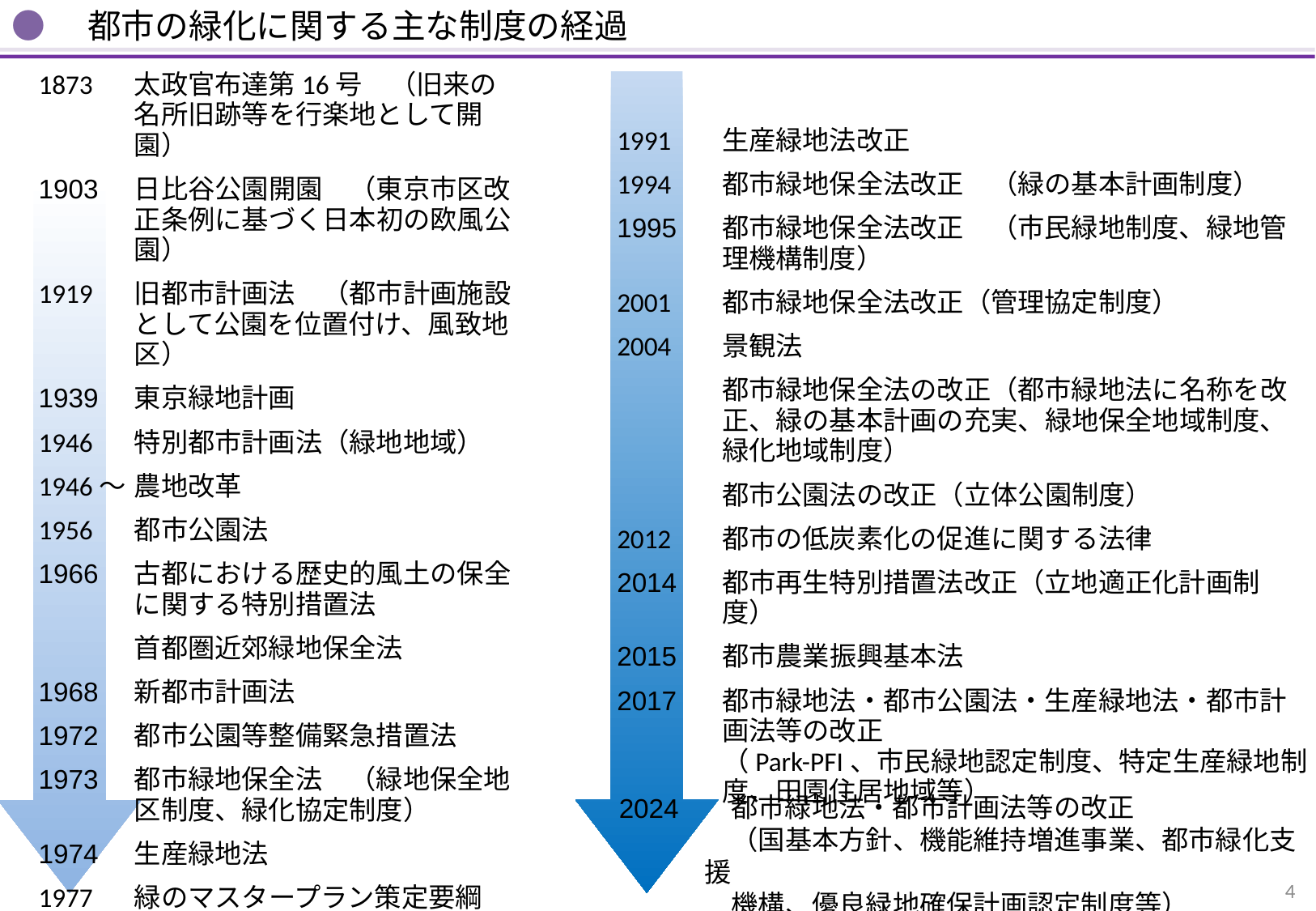

●　都市の緑化に関する主な制度の経過

1873	太政官布達第16号　（旧来の名所旧跡等を行楽地として開園）
日比谷公園開園　（東京市区改正条例に基づく日本初の欧風公園）
1919	旧都市計画法　（都市計画施設として公園を位置付け、風致地区）
東京緑地計画
1946	特別都市計画法（緑地地域）
1946～	農地改革
1956	都市公園法
古都における歴史的風土の保全に関する特別措置法
	首都圏近郊緑地保全法
新都市計画法
都市公園等整備緊急措置法
都市緑地保全法　（緑地保全地区制度、緑化協定制度）
生産緑地法
1977	緑のマスタープラン策定要綱　（建設省通達）

1991	生産緑地法改正
1994	都市緑地保全法改正　（緑の基本計画制度）
都市緑地保全法改正　（市民緑地制度、緑地管理機構制度）
2001	都市緑地保全法改正（管理協定制度）
2004	景観法
	都市緑地保全法の改正（都市緑地法に名称を改正、緑の基本計画の充実、緑地保全地域制度、緑化地域制度）
	都市公園法の改正（立体公園制度）
2012	都市の低炭素化の促進に関する法律
都市再生特別措置法改正（立地適正化計画制度）
都市農業振興基本法
都市緑地法・都市公園法・生産緑地法・都市計画法等の改正
（Park-PFI、市民緑地認定制度、特定生産緑地制度、田園住居地域等）

　都市緑地法・都市計画法等の改正
　（国基本方針、機能維持増進事業、都市緑化支援
　機構、優良緑地確保計画認定制度等）
2024
4